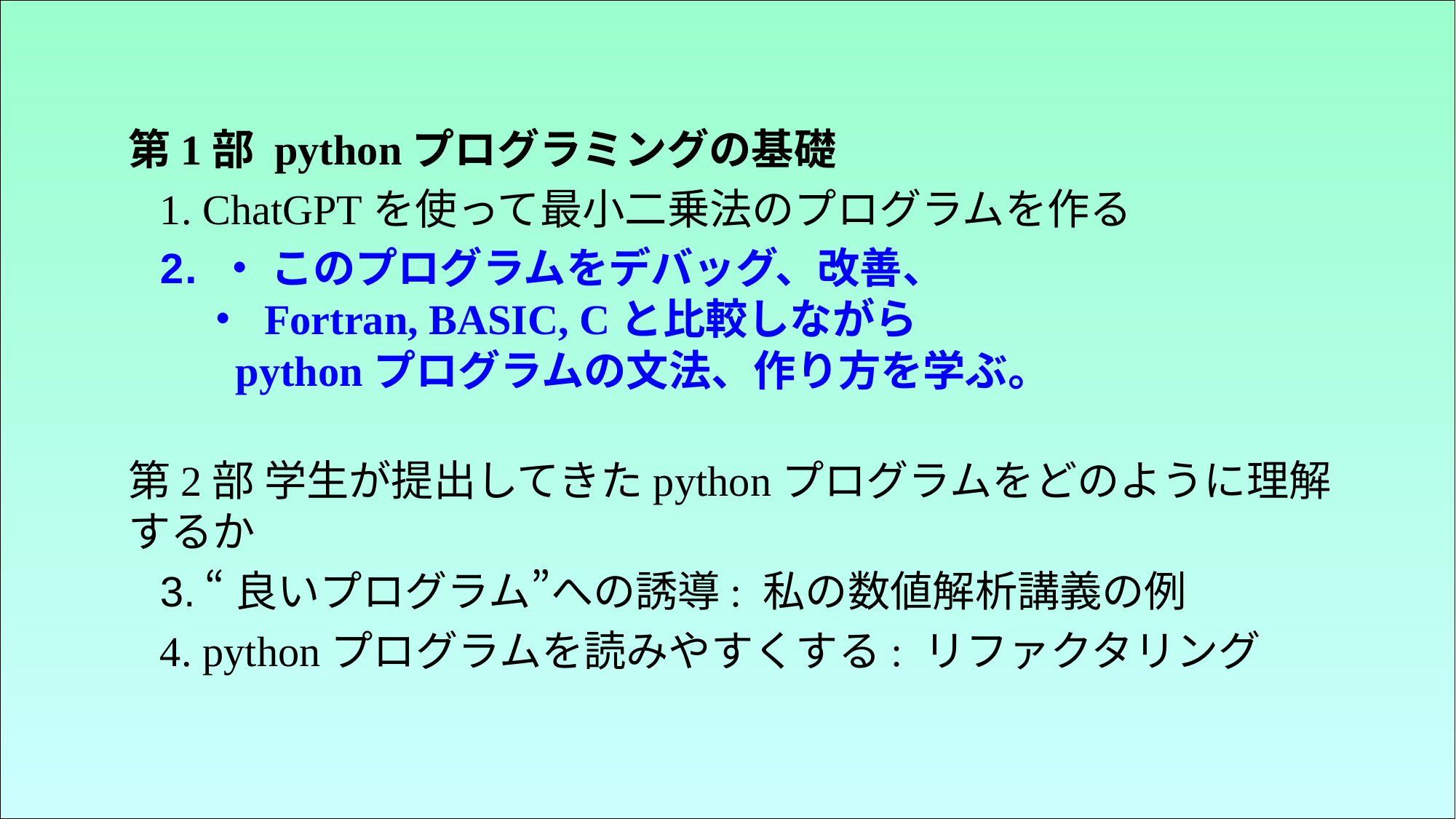

第1部 pythonプログラミングの基礎
 ChatGPTを使って最小二乗法のプログラムを作る
 ・ このプログラムをデバッグ、改善、
  ・ Fortran, BASIC, Cと比較しながら
　pythonプログラムの文法、作り方を学ぶ。
第2部 学生が提出してきたpythonプログラムをどのように理解するか
 “良いプログラム”への誘導: 私の数値解析講義の例
 pythonプログラムを読みやすくする: リファクタリング